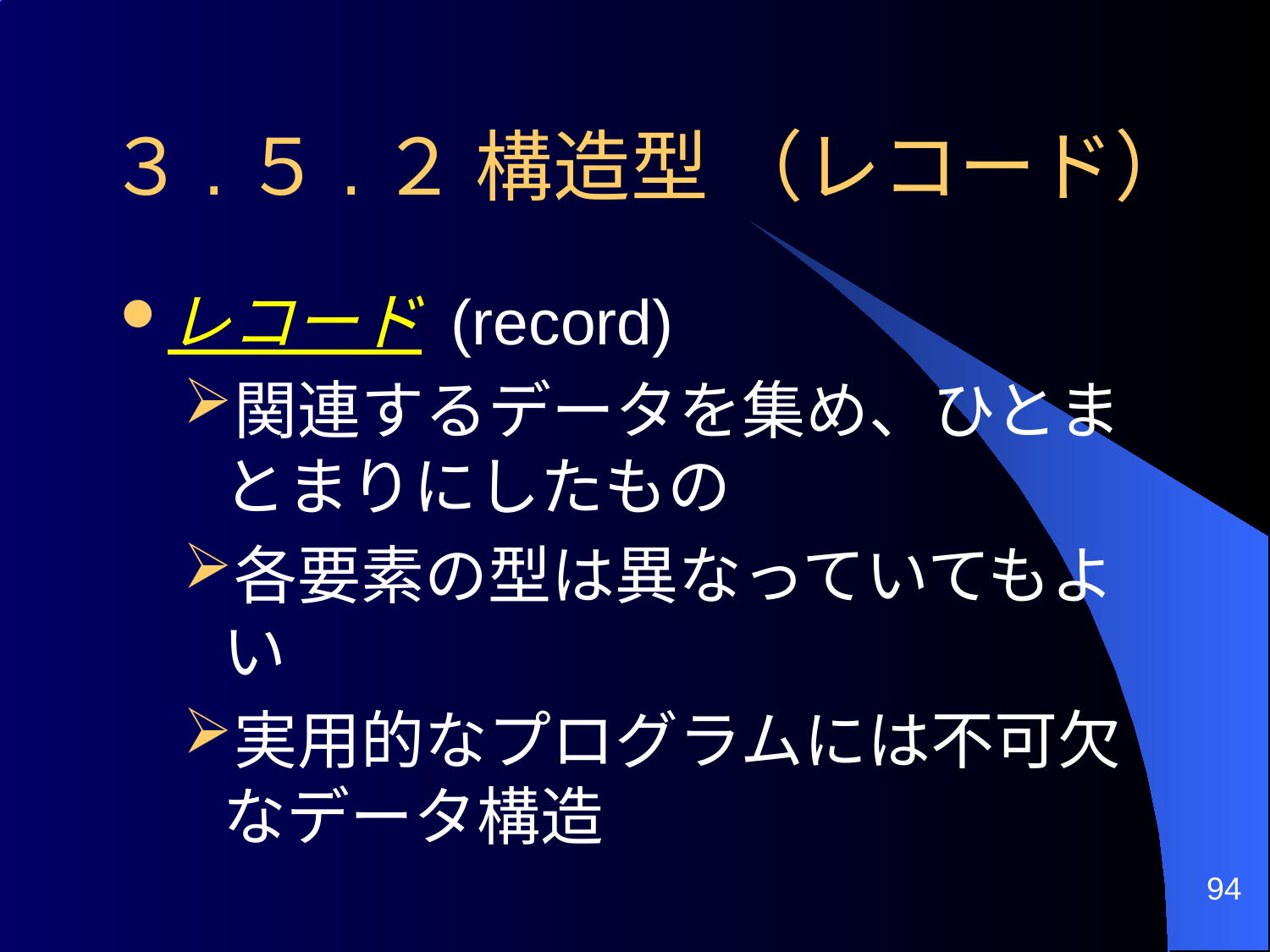

# ３.５.２ 構造型 （レコード）
レコード (record)
関連するデータを集め、ひとまとまりにしたもの
各要素の型は異なっていてもよい
実用的なプログラムには不可欠なデータ構造
94